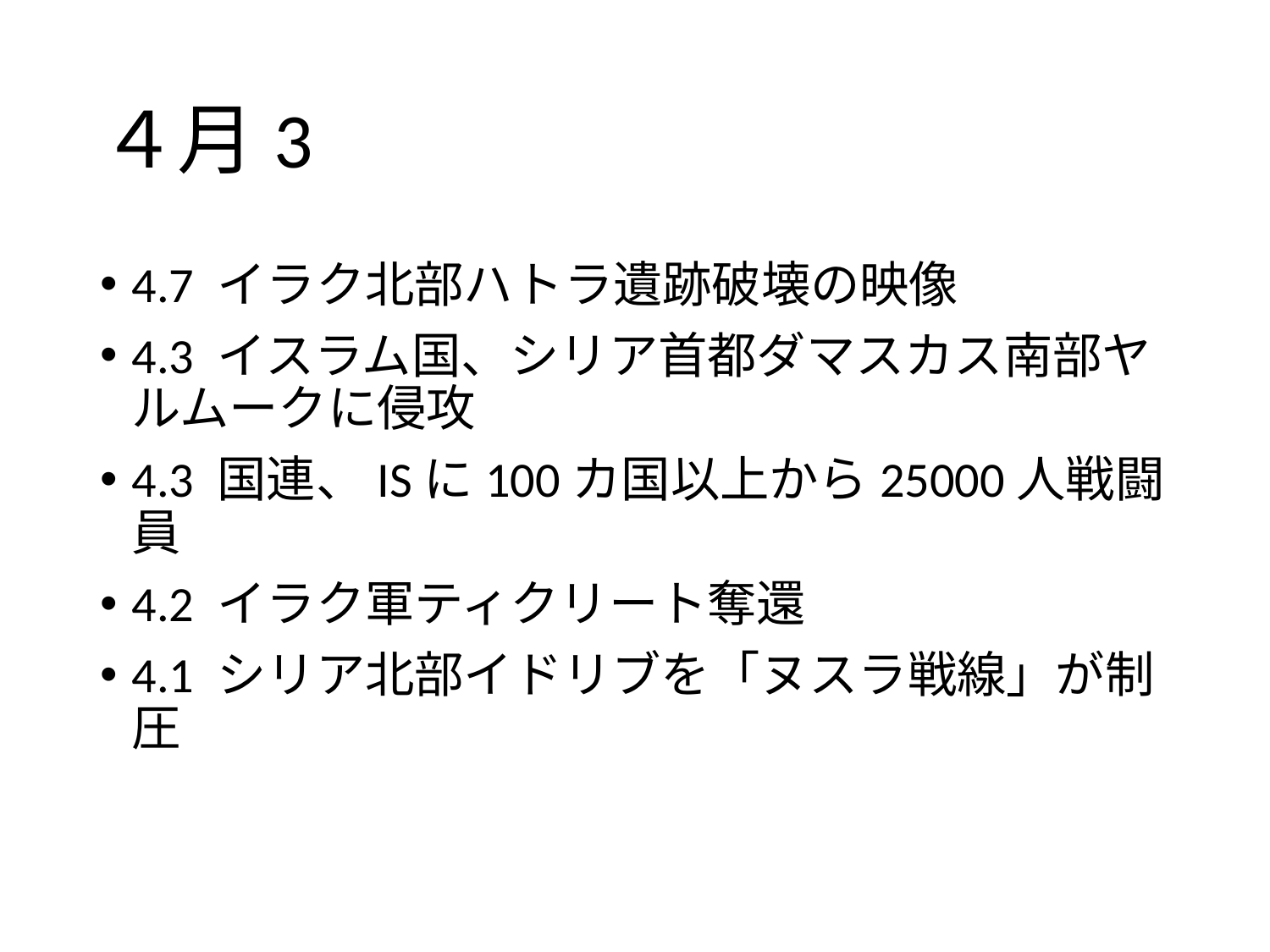

# ４月3
4.7 イラク北部ハトラ遺跡破壊の映像
4.3 イスラム国、シリア首都ダマスカス南部ヤルムークに侵攻
4.3 国連、ISに100カ国以上から25000人戦闘員
4.2 イラク軍ティクリート奪還
4.1 シリア北部イドリブを「ヌスラ戦線」が制圧